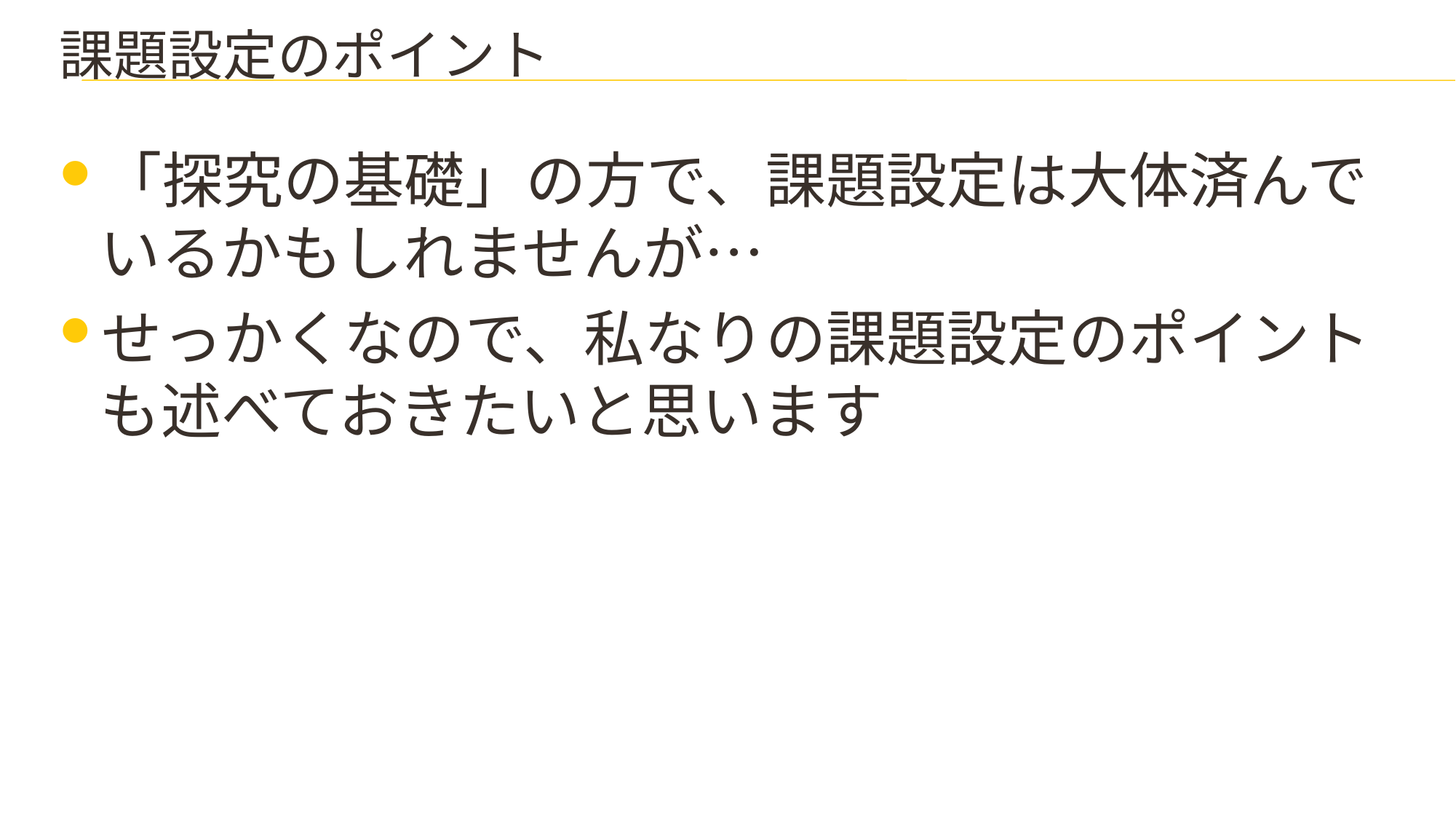

# 課題設定のポイント
「探究の基礎」の方で、課題設定は大体済んでいるかもしれませんが…
せっかくなので、私なりの課題設定のポイントも述べておきたいと思います